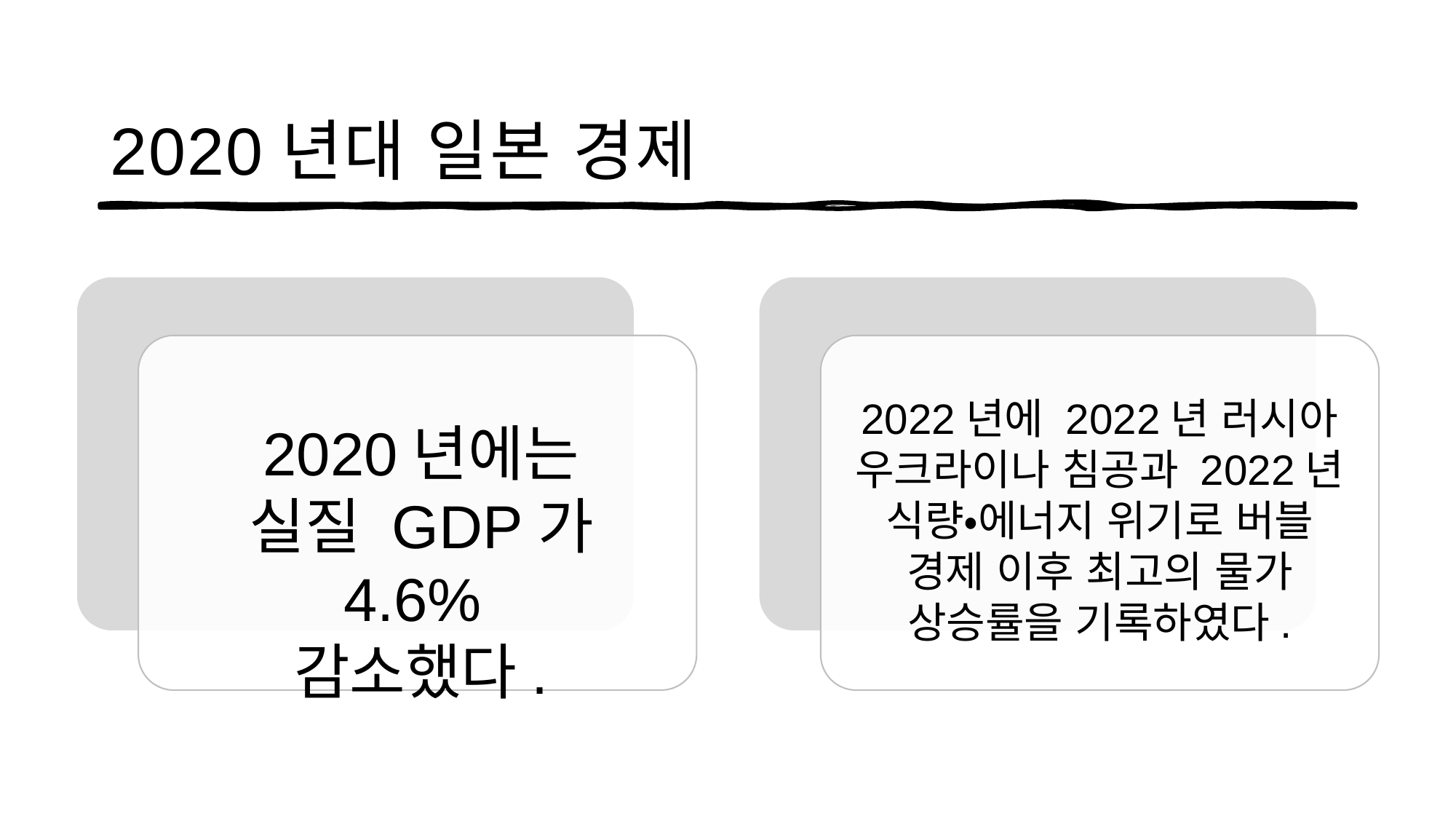

# 2020년대 일본 경제

2022년에 2022년 러시아 우크라이나 침공과 2022년 식량・에너지 위기로 버블 경제 이후 최고의 물가 상승률을 기록하였다.
2020년에는 실질 GDP가 4.6%
감소했다.